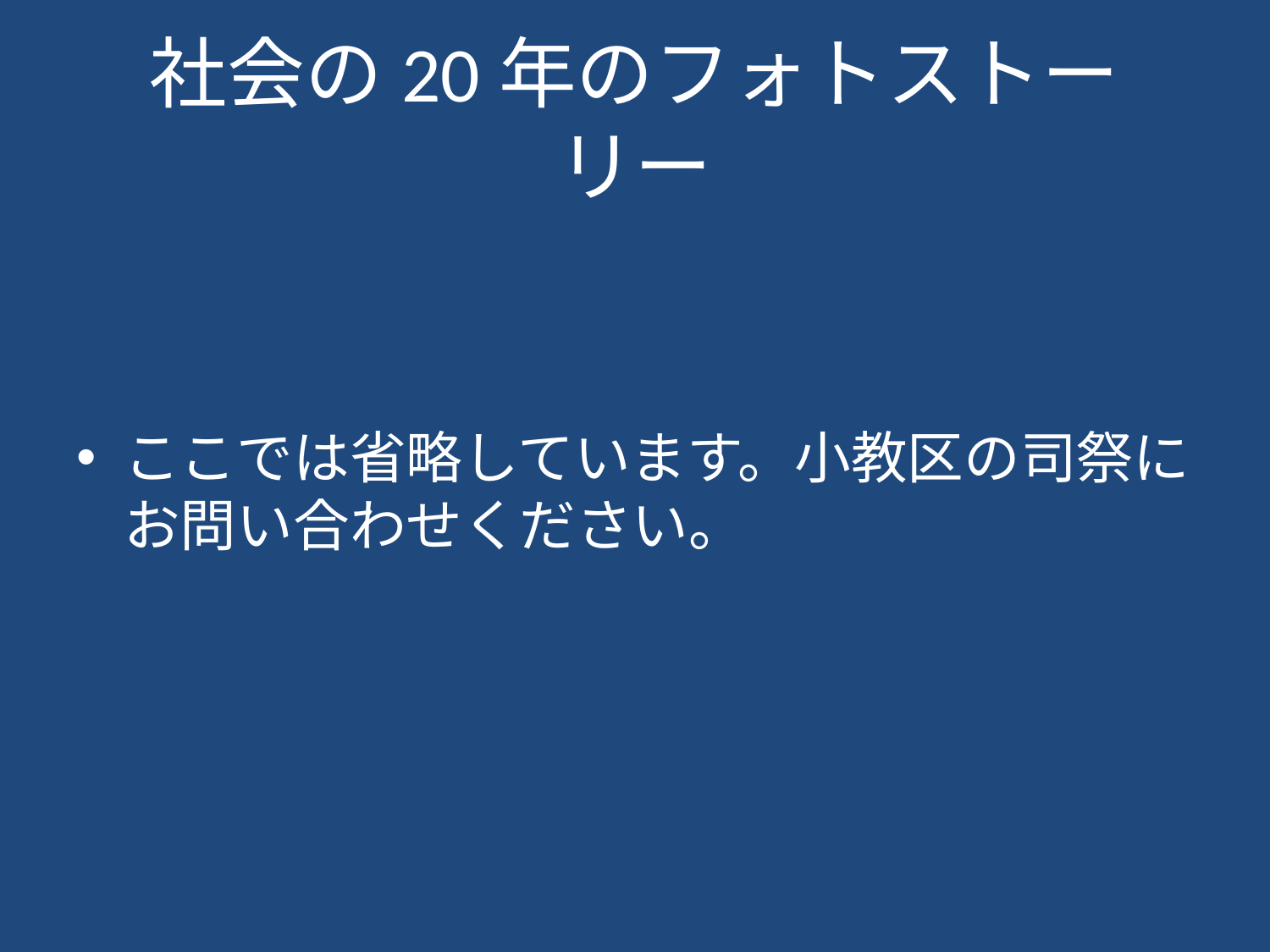

# 社会の20年のフォトストーリー
ここでは省略しています。小教区の司祭にお問い合わせください。